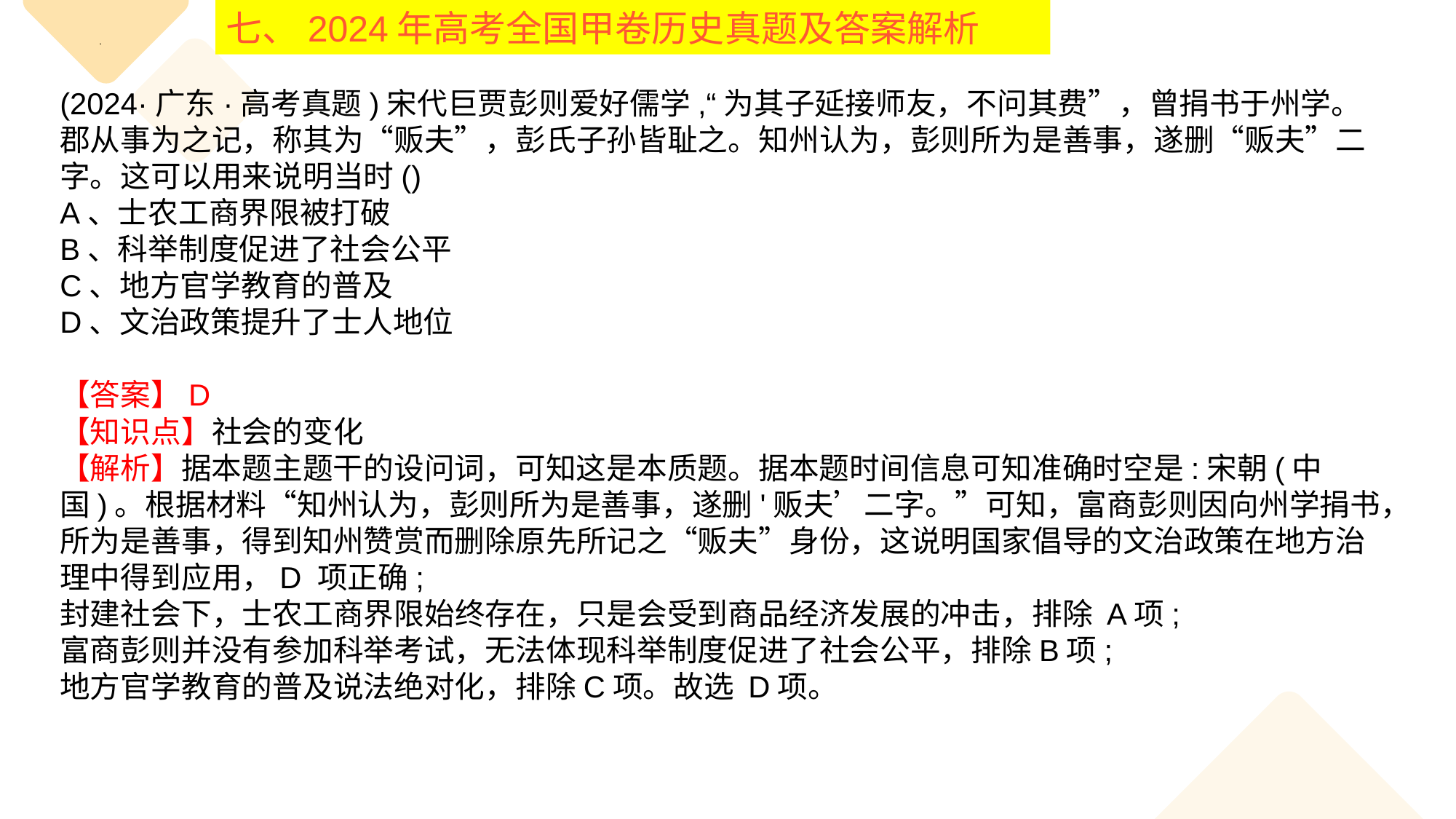

七、2024年高考全国甲卷历史真题及答案解析
(2024·广东·高考真题)宋代巨贾彭则爱好儒学,“为其子延接师友，不问其费”，曾捐书于州学。郡从事为之记，称其为“贩夫”，彭氏子孙皆耻之。知州认为，彭则所为是善事，遂删“贩夫”二字。这可以用来说明当时()
A、士农工商界限被打破
B、科举制度促进了社会公平
C、地方官学教育的普及
D、文治政策提升了士人地位

【答案】D
【知识点】社会的变化
【解析】据本题主题干的设问词，可知这是本质题。据本题时间信息可知准确时空是:宋朝(中国)。根据材料“知州认为，彭则所为是善事，遂删'贩夫’二字。”可知，富商彭则因向州学捐书，所为是善事，得到知州赞赏而删除原先所记之“贩夫”身份，这说明国家倡导的文治政策在地方治理中得到应用，D 项正确;
封建社会下，士农工商界限始终存在，只是会受到商品经济发展的冲击，排除 A项;
富商彭则并没有参加科举考试，无法体现科举制度促进了社会公平，排除B项;
地方官学教育的普及说法绝对化，排除C项。故选 D项。